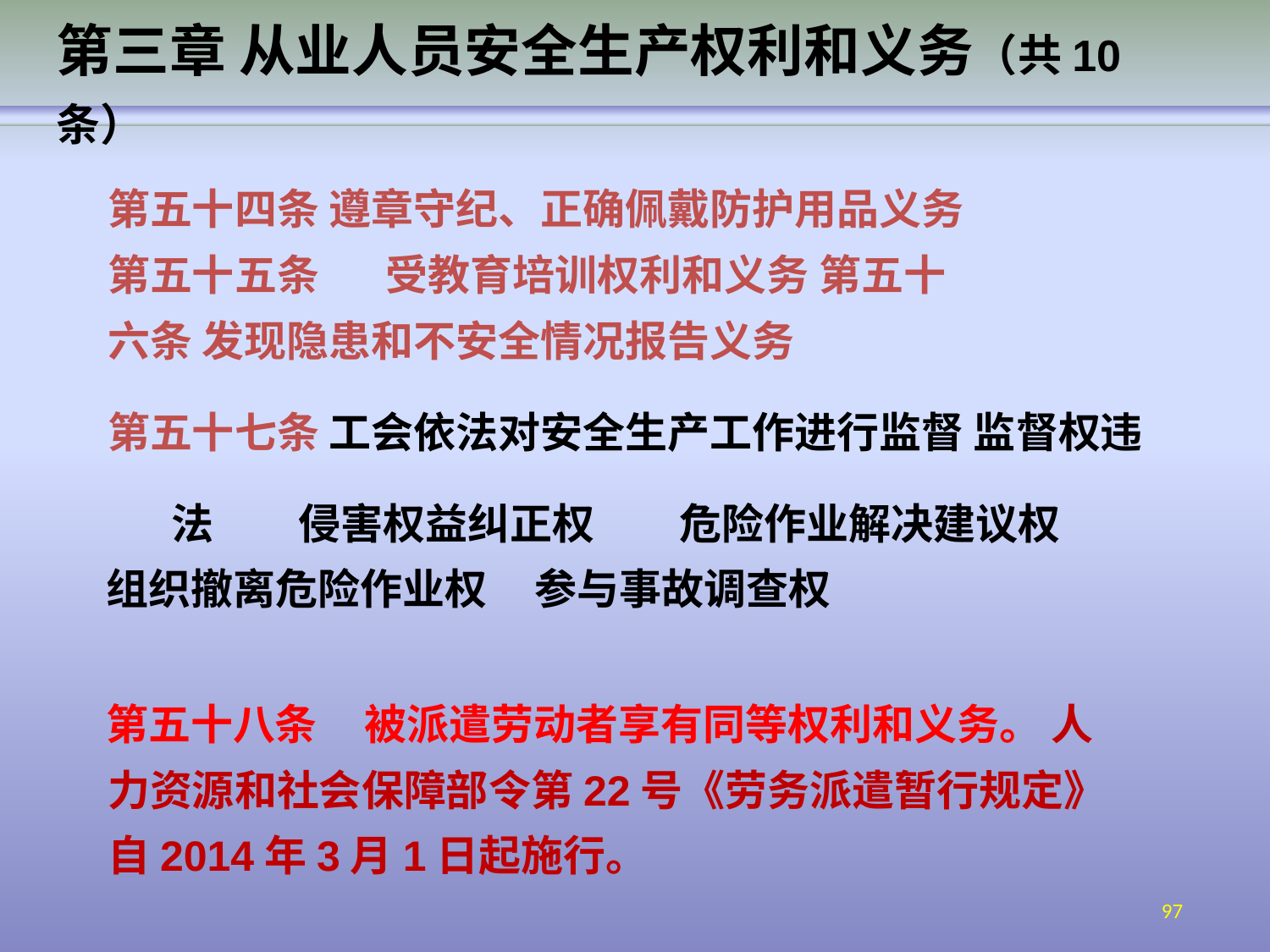

# 第三章 从业人员安全生产权利和义务（共10条）
第五十四条 遵章守纪、正确佩戴防护用品义务 第五十五条	受教育培训权利和义务 第五十六条 发现隐患和不安全情况报告义务
第五十七条 工会依法对安全生产工作进行监督 监督权违法	侵害权益纠正权	危险作业解决建议权
组织撤离危险作业权	参与事故调查权

第五十八条	被派遣劳动者享有同等权利和义务。 人力资源和社会保障部令第22号《劳务派遣暂行规定》 自2014年3月1日起施行。
97